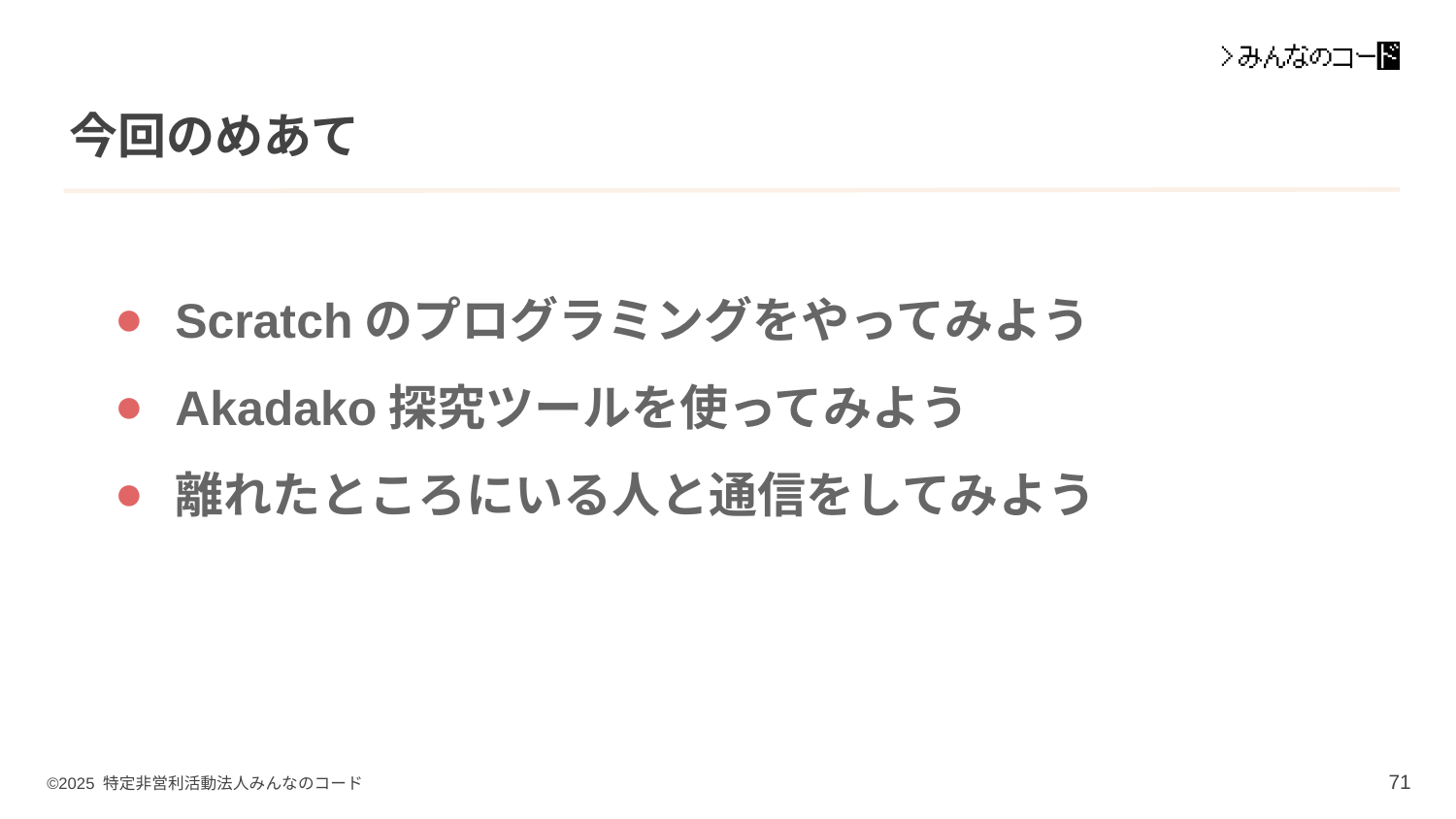

# 今回のめあて
Scratchのプログラミングをやってみよう
Akadako探究ツールを使ってみよう
離れたところにいる人と通信をしてみよう